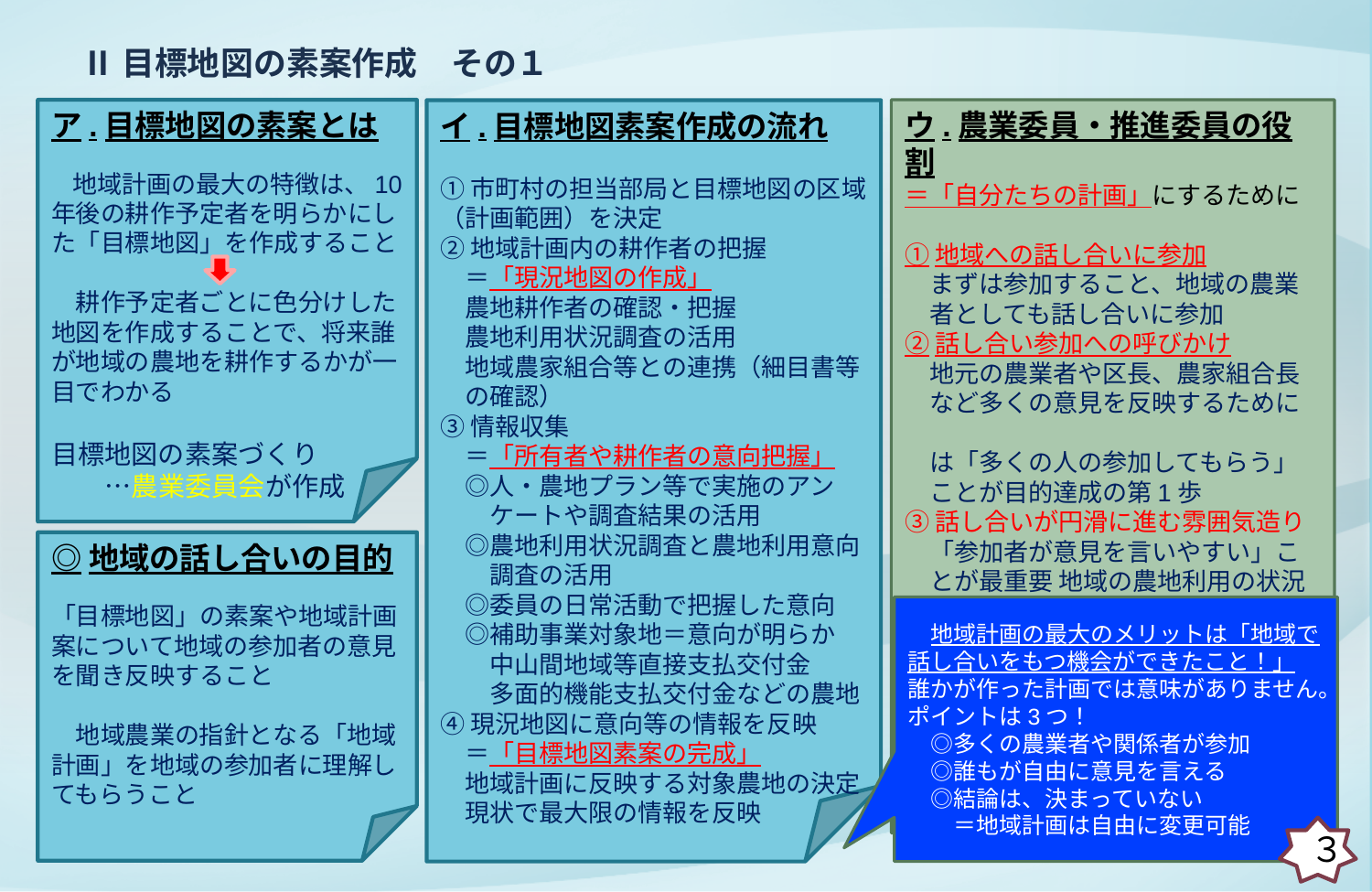

Ⅱ目標地図の素案作成　その１
ウ.農業委員・推進委員の役割
＝「自分たちの計画」にするために

①地域への話し合いに参加
　まずは参加すること、地域の農業
　者としても話し合いに参加
②話し合い参加への呼びかけ
　地元の農業者や区長、農家組合長
　など多くの意見を反映するために
　は「多くの人の参加してもらう」
　ことが目的達成の第1歩
③話し合いが円滑に進む雰囲気造り
　「参加者が意見を言いやすい」こ
　とが最重要 地域の農地利用の状況
　や他地域の取り組み状況の紹介な
　ど話題提供することも大切

ア.目標地図の素案とは

　地域計画の最大の特徴は、10年後の耕作予定者を明らかにした「目標地図」を作成すること

　耕作予定者ごとに色分けした地図を作成することで、将来誰が地域の農地を耕作するかが一目でわかる

目標地図の素案づくり
　　…農業委員会が作成

イ.目標地図素案作成の流れ

①市町村の担当部局と目標地図の区域（計画範囲）を決定
②地域計画内の耕作者の把握
　＝「現況地図の作成」
　農地耕作者の確認・把握
　農地利用状況調査の活用
　地域農家組合等との連携（細目書等
　の確認）
③情報収集
　＝「所有者や耕作者の意向把握」
　◎人・農地プラン等で実施のアン
　　ケートや調査結果の活用
　◎農地利用状況調査と農地利用意向
　　調査の活用
　◎委員の日常活動で把握した意向
　◎補助事業対象地＝意向が明らか
　　中山間地域等直接支払交付金
　　多面的機能支払交付金などの農地
④現況地図に意向等の情報を反映
　＝「目標地図素案の完成」
　地域計画に反映する対象農地の決定
　現状で最大限の情報を反映

◎地域の話し合いの目的

「目標地図」の素案や地域計画案について地域の参加者の意見を聞き反映すること

　地域農業の指針となる「地域計画」を地域の参加者に理解してもらうこと
　地域計画の最大のメリットは「地域で話し合いをもつ機会ができたこと！」
誰かが作った計画では意味がありません。ポイントは3つ！
　◎多くの農業者や関係者が参加
　◎誰もが自由に意見を言える
　◎結論は、決まっていない
　　＝地域計画は自由に変更可能
３